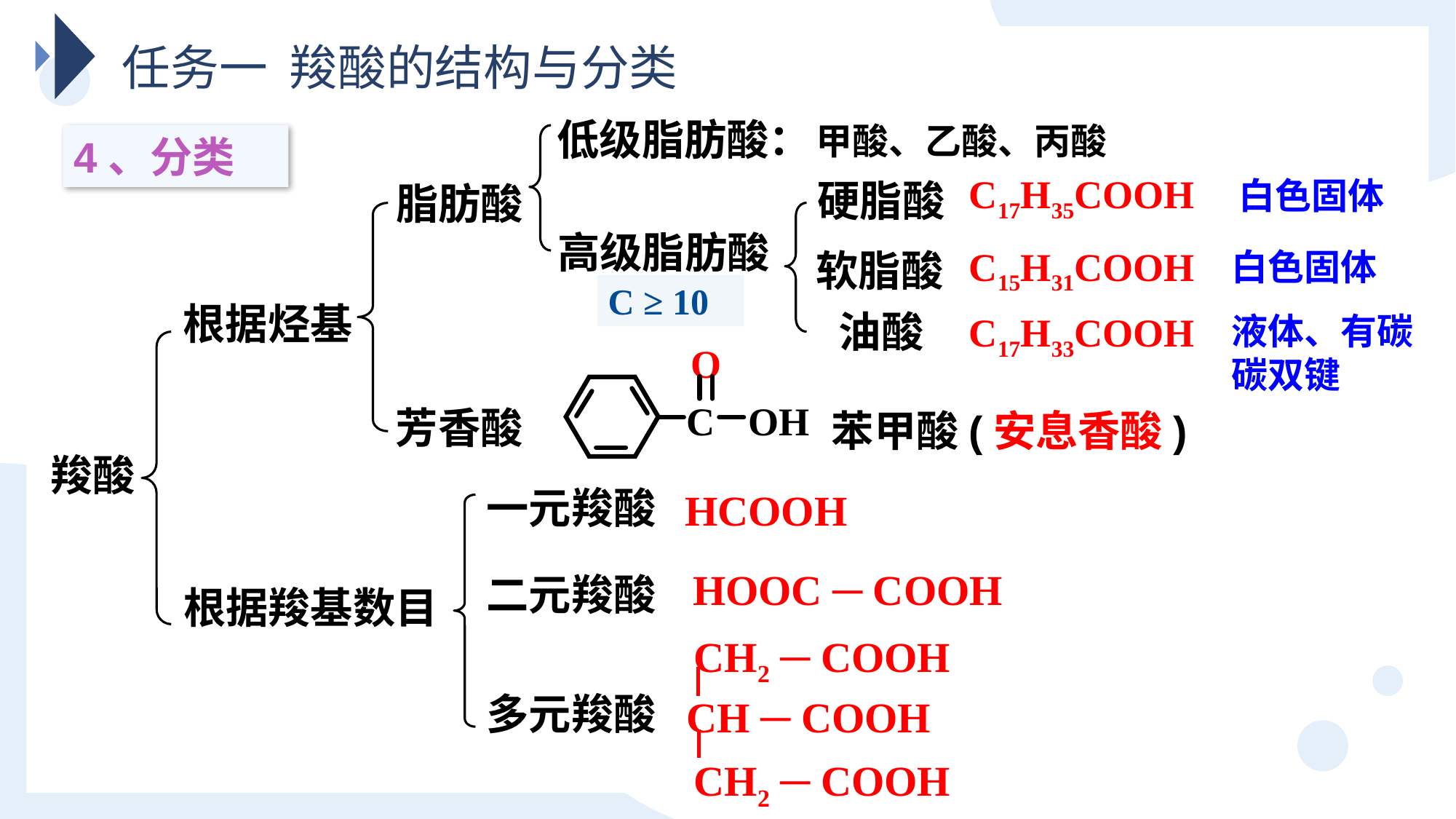

任务一  羧酸的结构与分类

低级脂肪酸：

脂肪酸
高级脂肪酸
甲酸、乙酸、丙酸
4、分类
C17H35COOH
硬脂酸

C15H31COOH
软脂酸
油酸
C17H33COOH
白色固体

白色固体
C ≥ 10
根据烃基
液体、有碳碳双键
O

C
OH

芳香酸
苯甲酸(安息香酸)
羧酸
一元羧酸
HCOOH

HOOC ─ COOH
二元羧酸
根据羧基数目
CH2 ─ COOH
CH ─ COOH
CH2 ─ COOH
多元羧酸